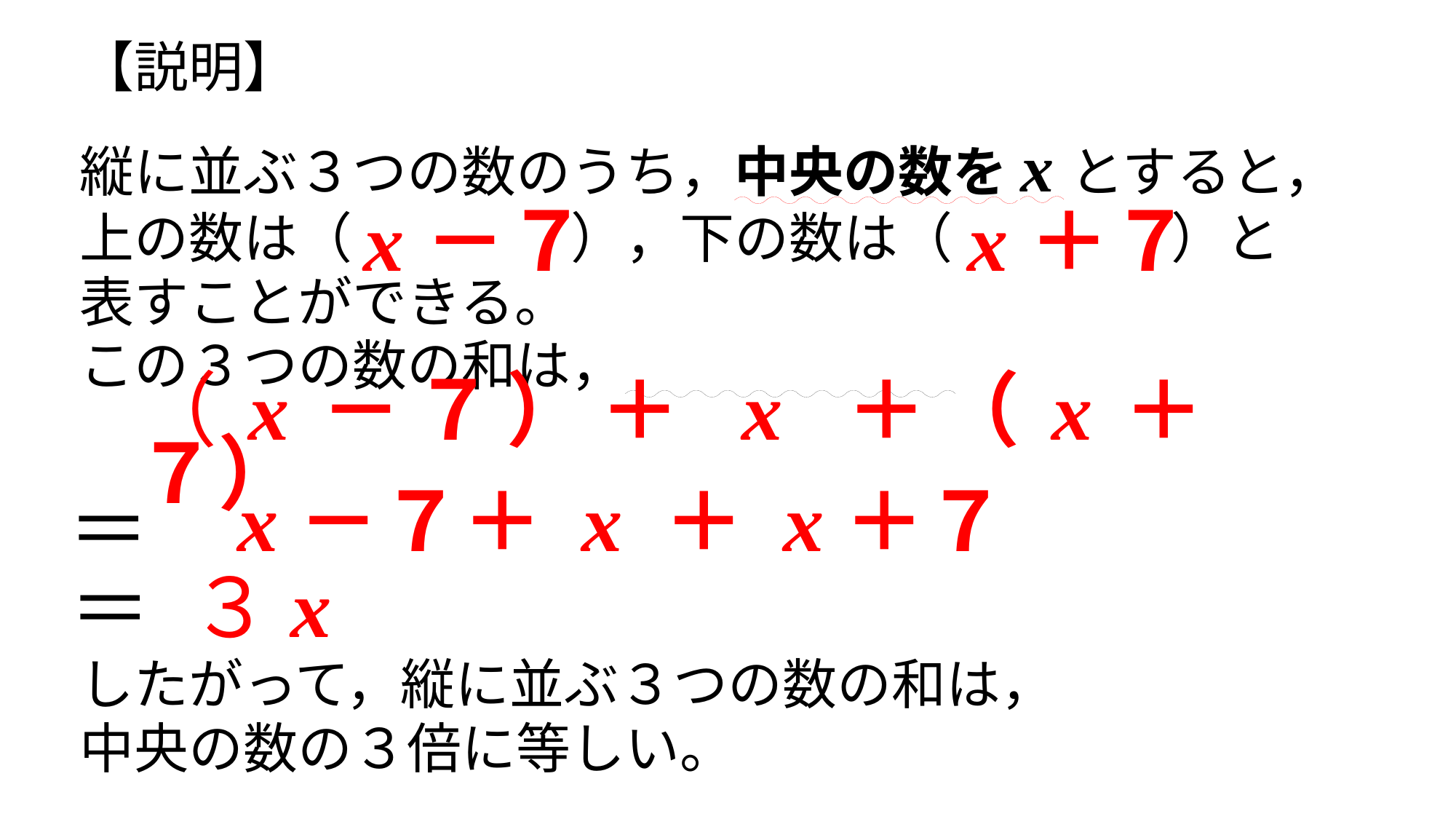

【説明】

縦に並ぶ３つの数のうち，中央の数をxとすると，
上の数は（　　　　），下の数は（　　　　）と
表すことができる。
この３つの数の和は，

したがって，縦に並ぶ３つの数の和は，
中央の数の３倍に等しい。
x－７
x＋７
（x－７）＋ x ＋（x＋７）
＝
　x－７＋ x ＋ x＋７
＝
３x